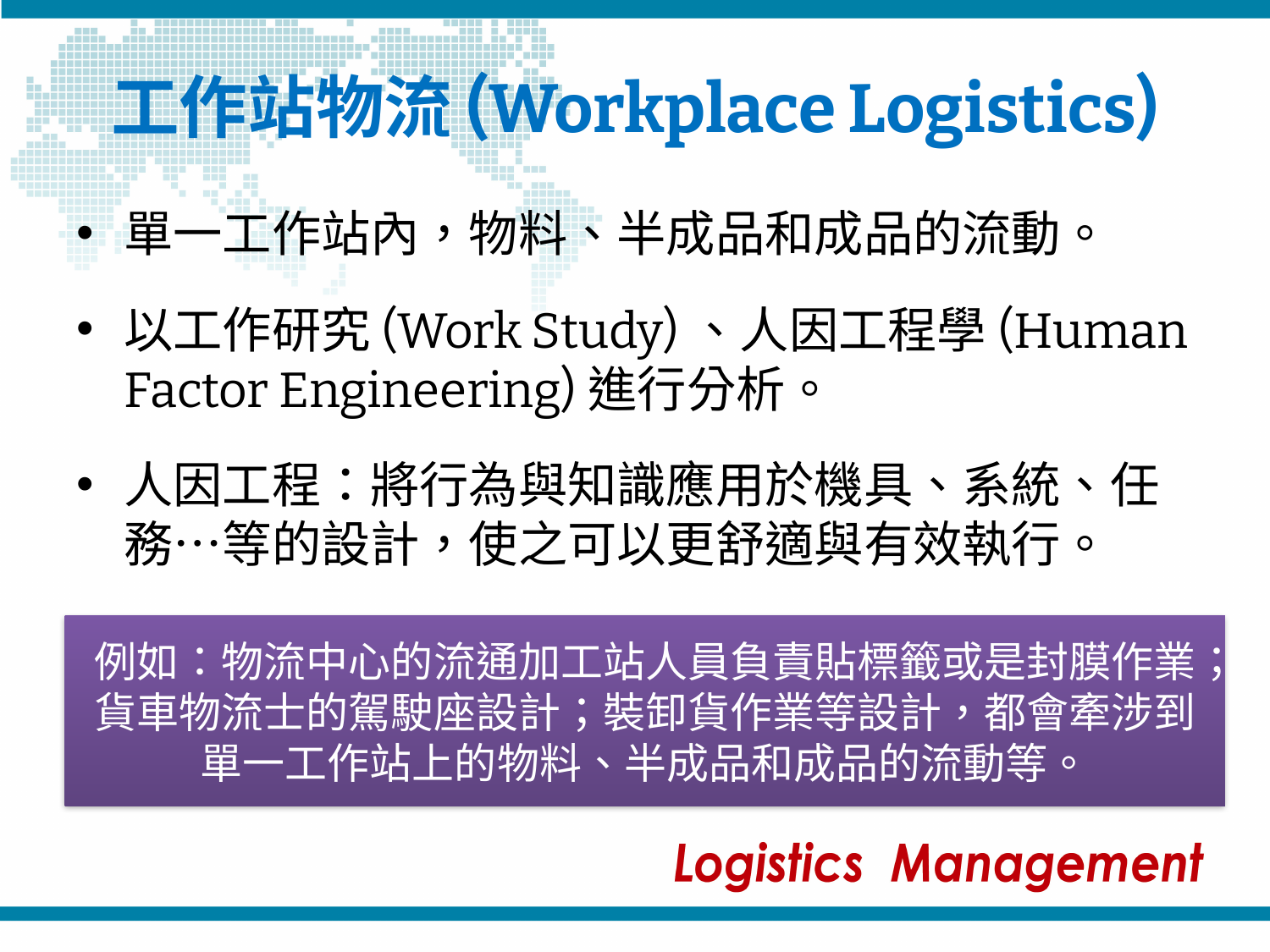

# 工作站物流(Workplace Logistics)
單一工作站內，物料、半成品和成品的流動。

以工作研究(Work Study)、人因工程學(Human Factor Engineering)進行分析。

人因工程：將行為與知識應用於機具、系統、任務…等的設計，使之可以更舒適與有效執行。

例如：物流中心的流通加工站人員負責貼標籤或是封膜作業；貨車物流士的駕駛座設計；裝卸貨作業等設計，都會牽涉到單一工作站上的物料、半成品和成品的流動等。